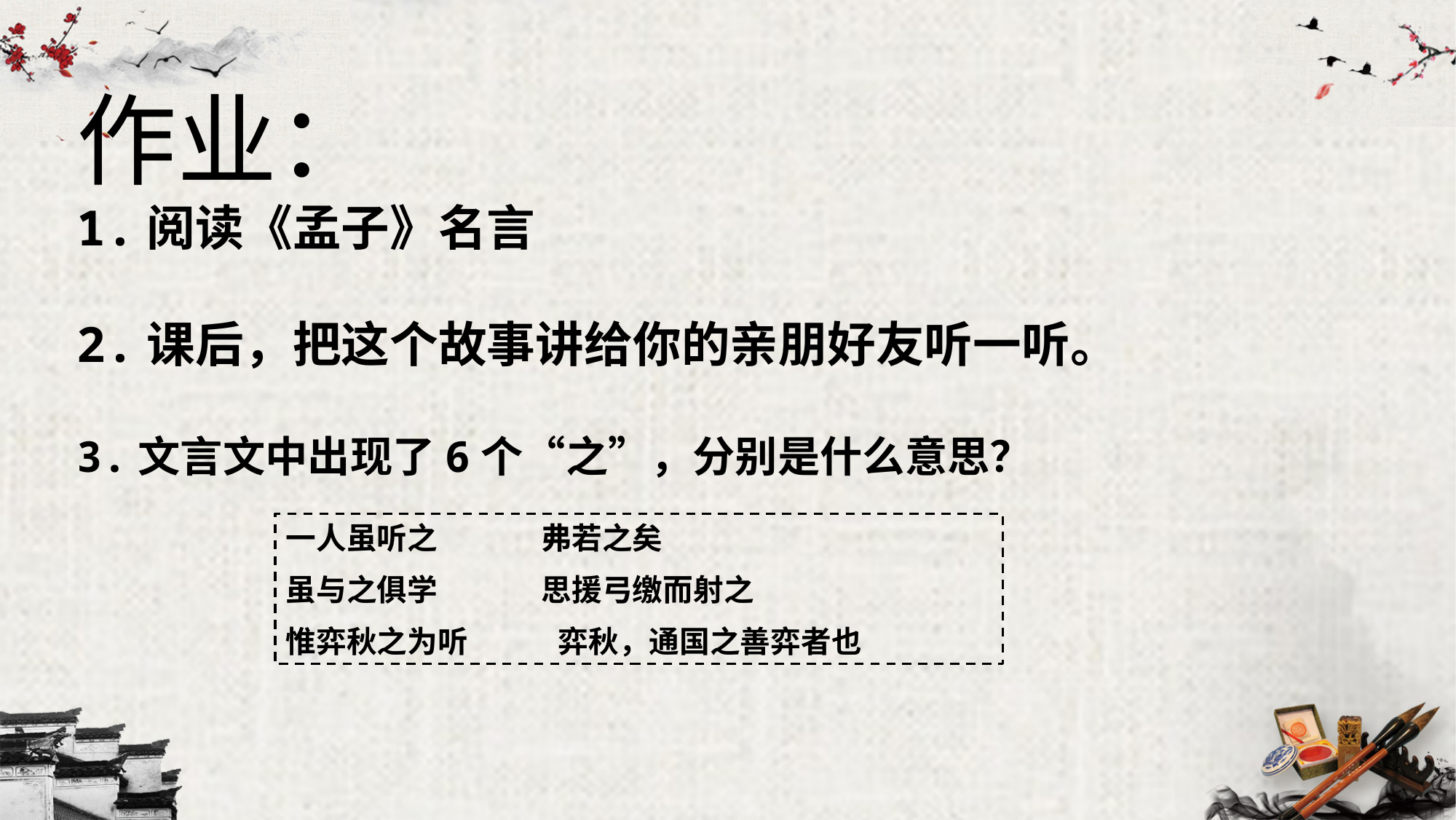

作业：
1.阅读《孟子》名言

2.课后，把这个故事讲给你的亲朋好友听一听。

3.文言文中出现了6个“之”，分别是什么意思？

一人虽听之               弗若之矣
虽与之俱学               思援弓缴而射之
惟弈秋之为听             弈秋，通国之善弈者也